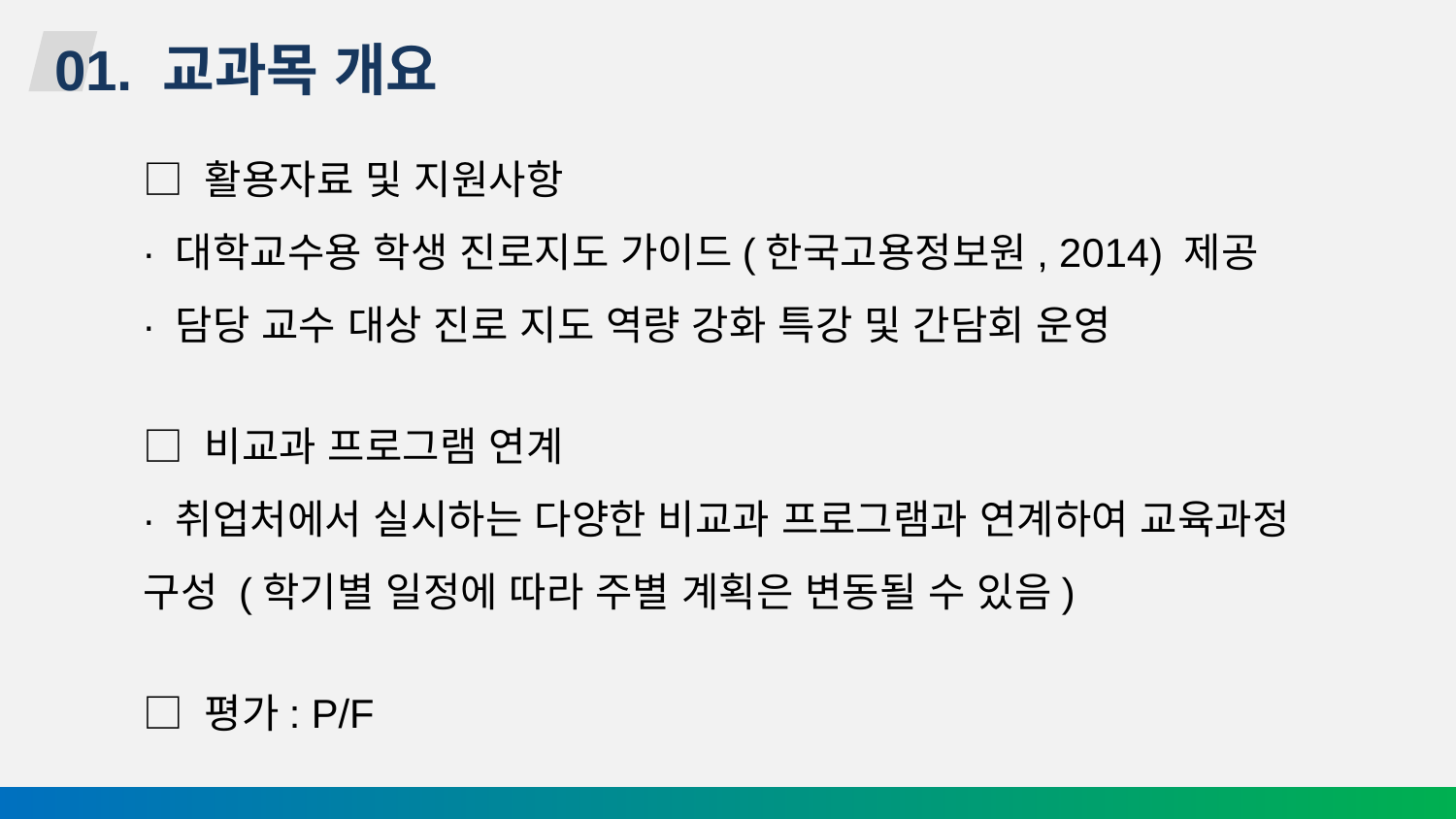

01. 교과목 개요

□ 활용자료 및 지원사항
∙ 대학교수용 학생 진로지도 가이드(한국고용정보원, 2014) 제공
∙ 담당 교수 대상 진로 지도 역량 강화 특강 및 간담회 운영

□ 비교과 프로그램 연계
∙ 취업처에서 실시하는 다양한 비교과 프로그램과 연계하여 교육과정 구성 (학기별 일정에 따라 주별 계획은 변동될 수 있음)

□ 평가: P/F